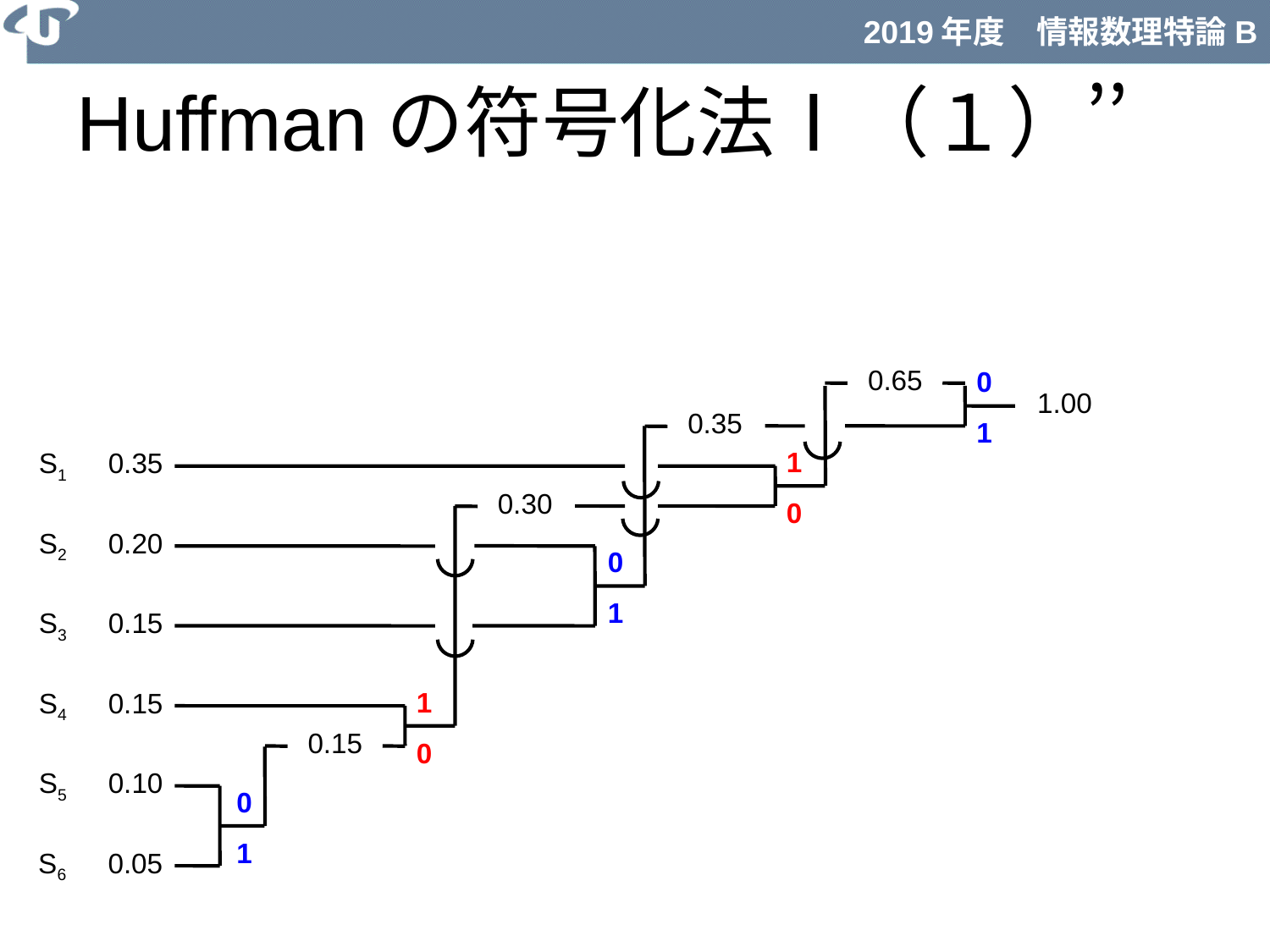

# Huffmanの符号化法Ⅰ（１）’’
0.65
1.00

0.35

S1　0.35

0.30

S2　0.20

S3　0.15

S4　0.15

0.15

S5　0.10

S6　0.05

0

1
1

0
0

1
1

0
0

1